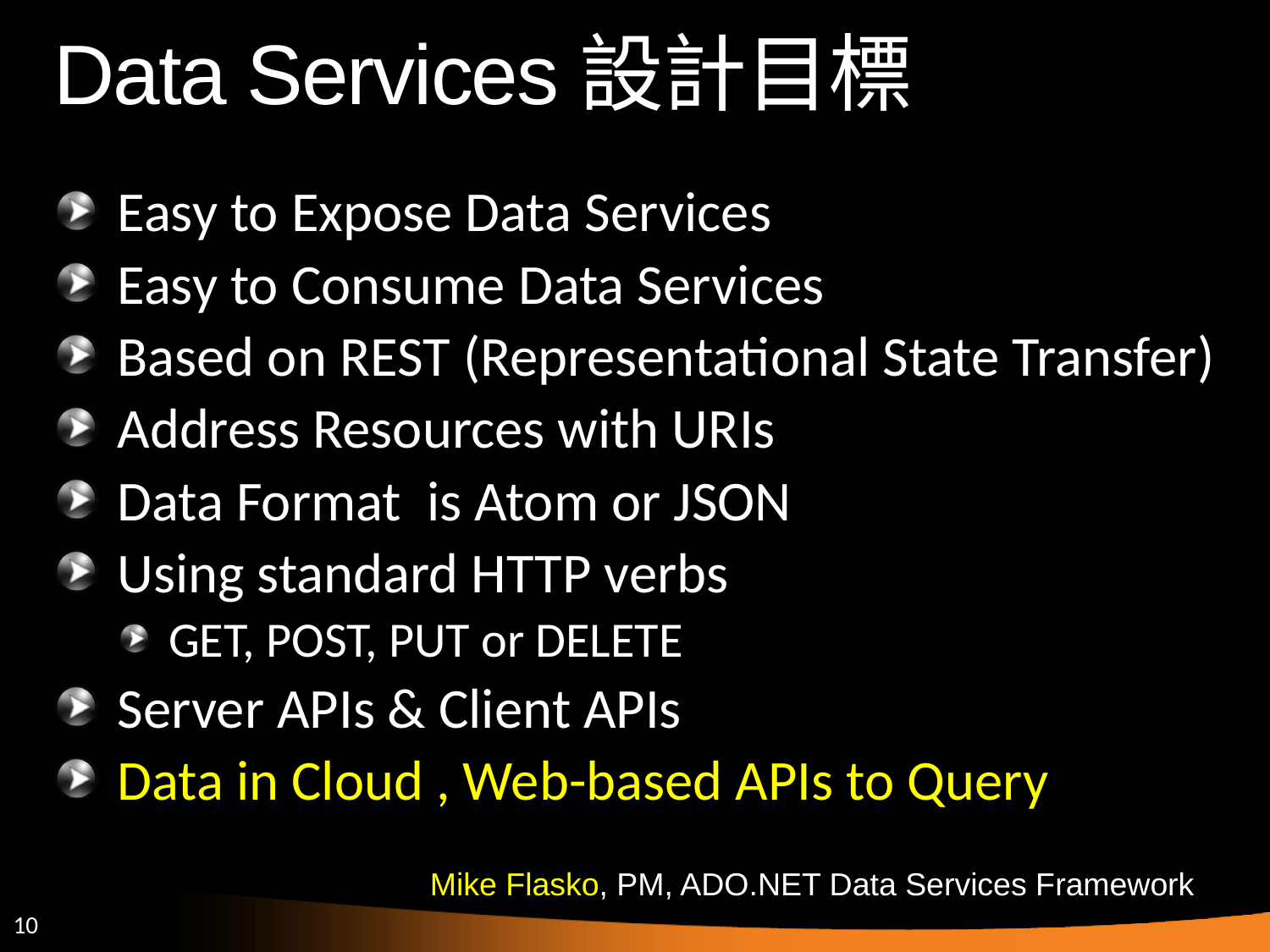

# Data Services設計目標
Easy to Expose Data Services
Easy to Consume Data Services
Based on REST (Representational State Transfer)
Address Resources with URIs
Data Format  is Atom or JSON
Using standard HTTP verbs
GET, POST, PUT or DELETE
Server APIs & Client APIs
Data in Cloud , Web-based APIs to Query
Mike Flasko, PM, ADO.NET Data Services Framework